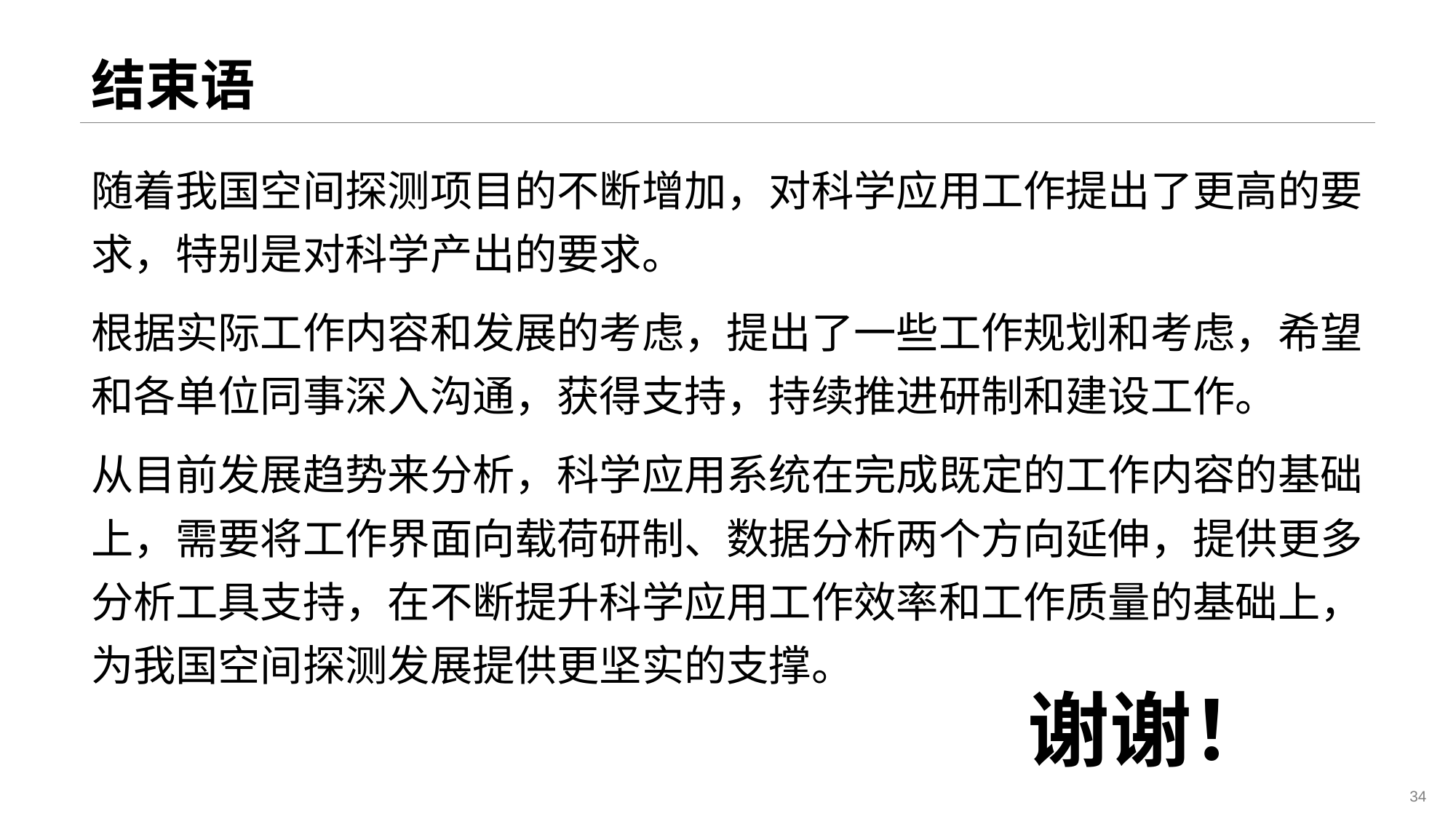

# 结束语
随着我国空间探测项目的不断增加，对科学应用工作提出了更高的要求，特别是对科学产出的要求。
根据实际工作内容和发展的考虑，提出了一些工作规划和考虑，希望和各单位同事深入沟通，获得支持，持续推进研制和建设工作。
从目前发展趋势来分析，科学应用系统在完成既定的工作内容的基础上，需要将工作界面向载荷研制、数据分析两个方向延伸，提供更多分析工具支持，在不断提升科学应用工作效率和工作质量的基础上，为我国空间探测发展提供更坚实的支撑。
谢谢！

34